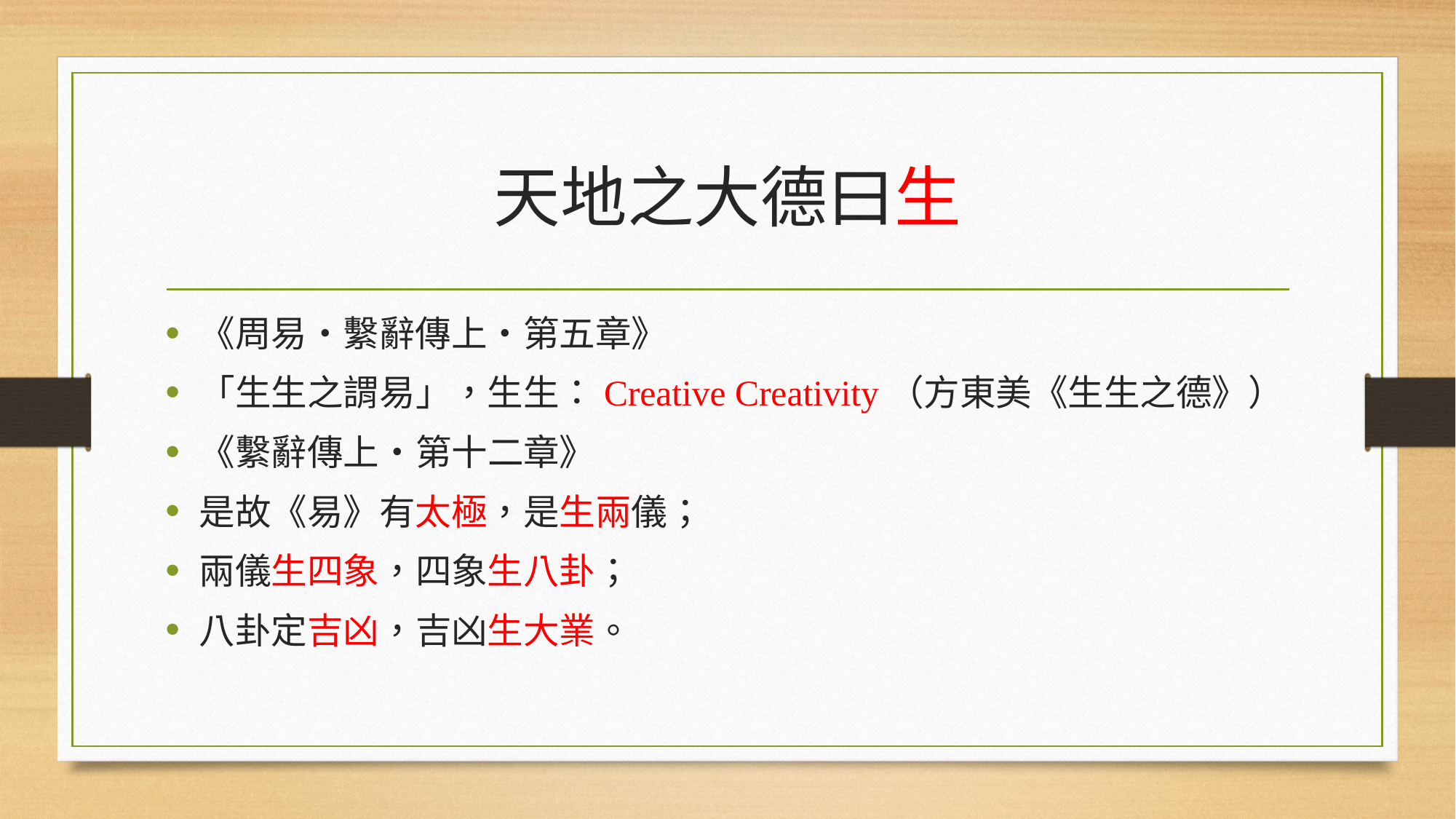

# 天地之大德曰生
《周易‧繫辭傳上‧第五章》
「生生之謂易」，生生：Creative Creativity（方東美《生生之德》）
《繫辭傳上‧第十二章》
是故《易》有太極，是生兩儀；
兩儀生四象，四象生八卦；
八卦定吉凶，吉凶生大業。